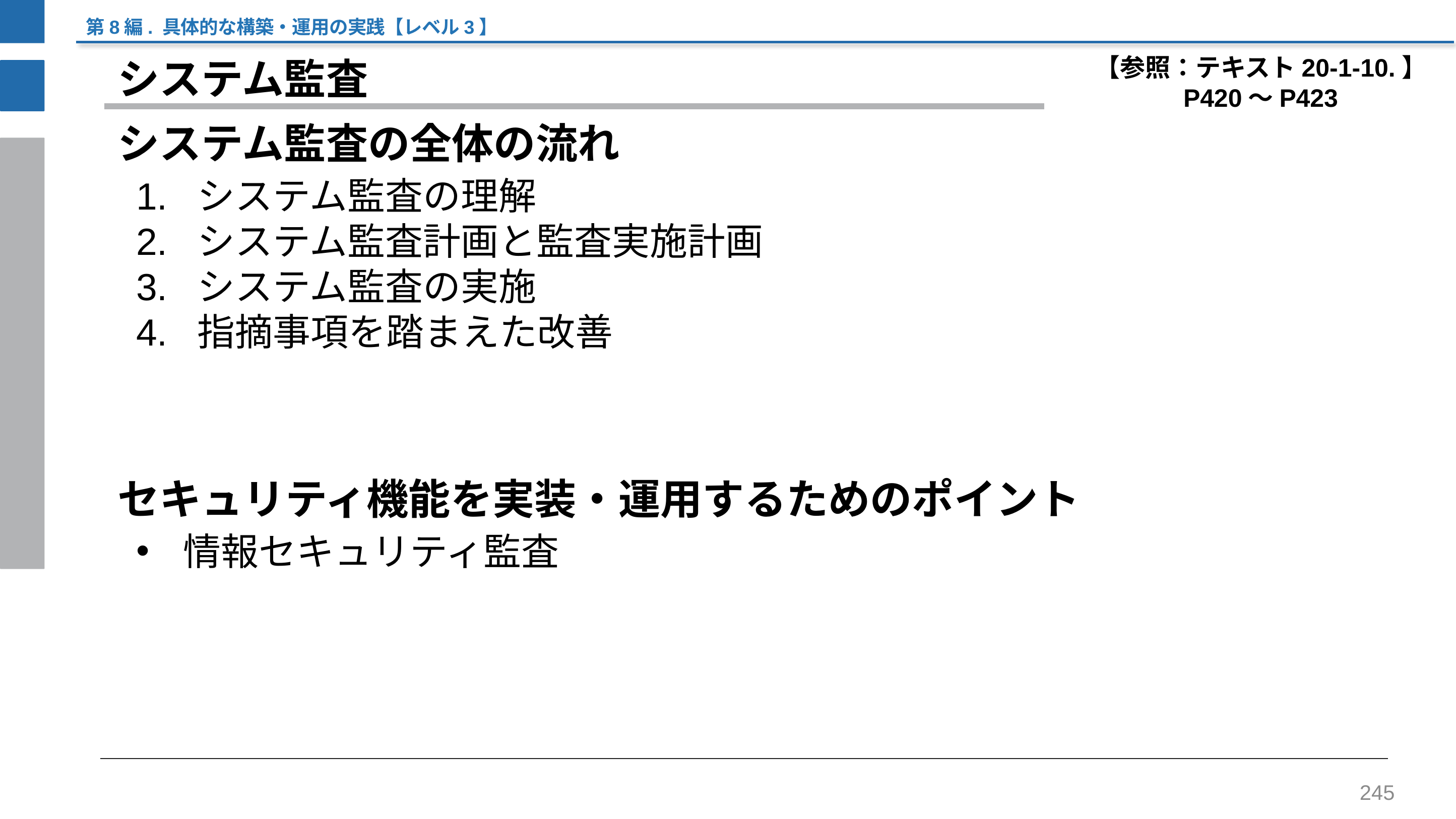

第8編. 具体的な構築・運用の実践【レベル3】
【参照：テキスト20-1-10.】
P420～P423
システム監査
システム監査の全体の流れ
システム監査の理解
システム監査計画と監査実施計画
システム監査の実施
指摘事項を踏まえた改善

セキュリティ機能を実装・運用するためのポイント
情報セキュリティ監査
245